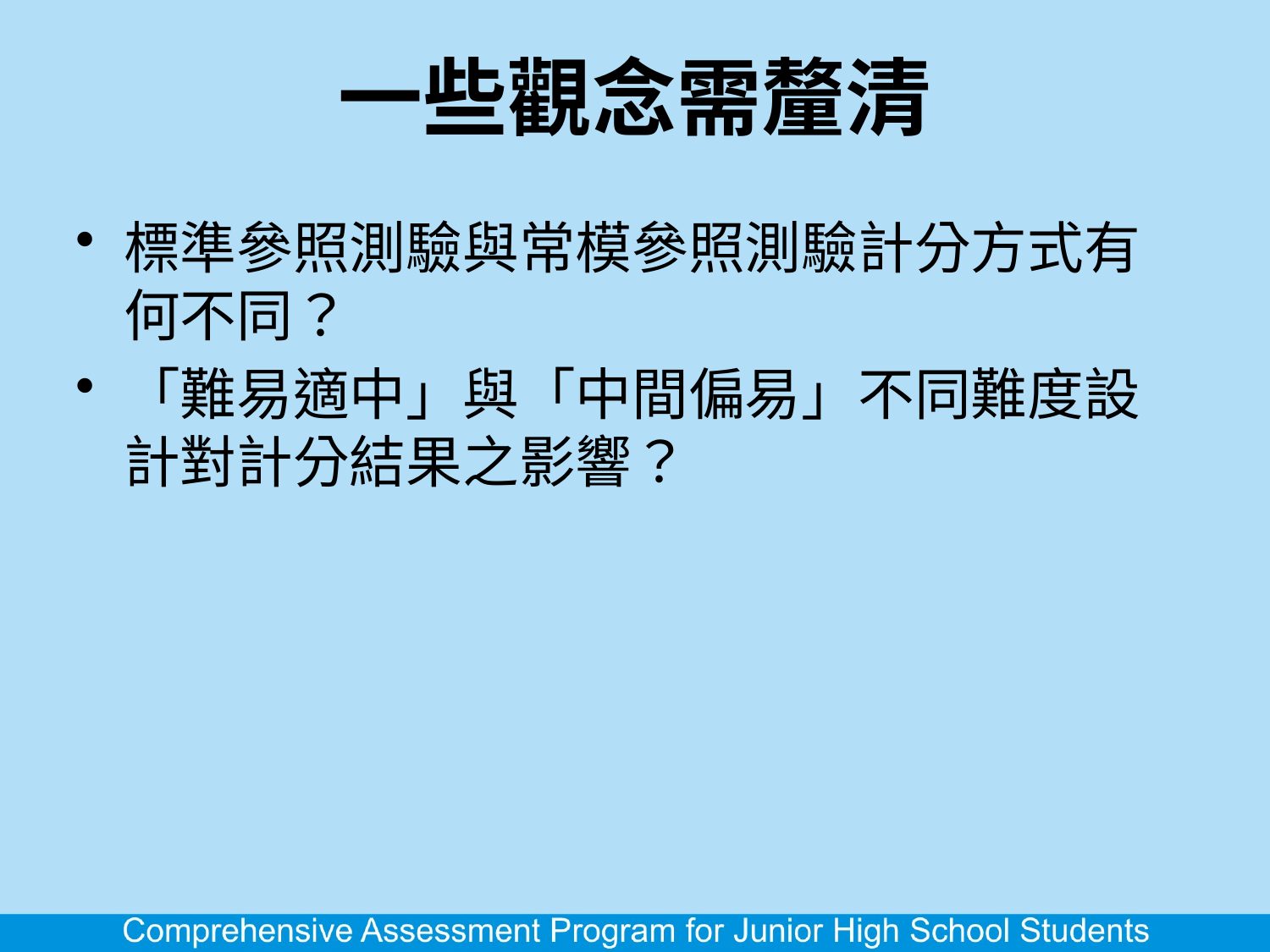

# 一些觀念需釐清
標準參照測驗與常模參照測驗計分方式有何不同？
「難易適中」與「中間偏易」不同難度設計對計分結果之影響？